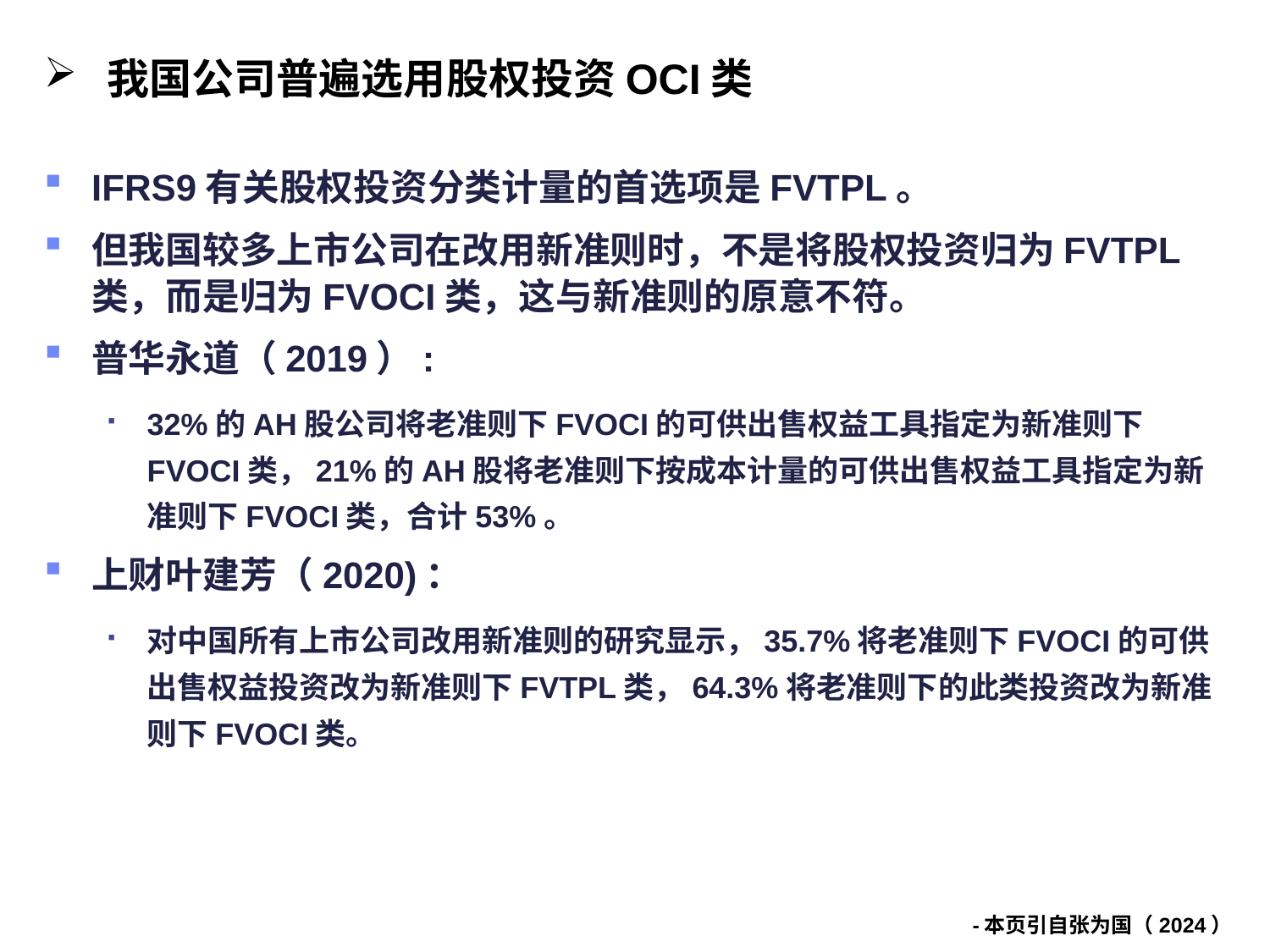

# 我国公司普遍选用股权投资OCI类
IFRS9有关股权投资分类计量的首选项是FVTPL。
但我国较多上市公司在改用新准则时，不是将股权投资归为FVTPL类，而是归为FVOCI类，这与新准则的原意不符。
普华永道（2019）:
32%的AH股公司将老准则下FVOCI的可供出售权益工具指定为新准则下FVOCI类，21%的AH股将老准则下按成本计量的可供出售权益工具指定为新准则下FVOCI类，合计53%。
上财叶建芳（2020)：
对中国所有上市公司改用新准则的研究显示，35.7%将老准则下FVOCI的可供出售权益投资改为新准则下FVTPL类，64.3%将老准则下的此类投资改为新准则下FVOCI类。

15
-本页引自张为国（2024）